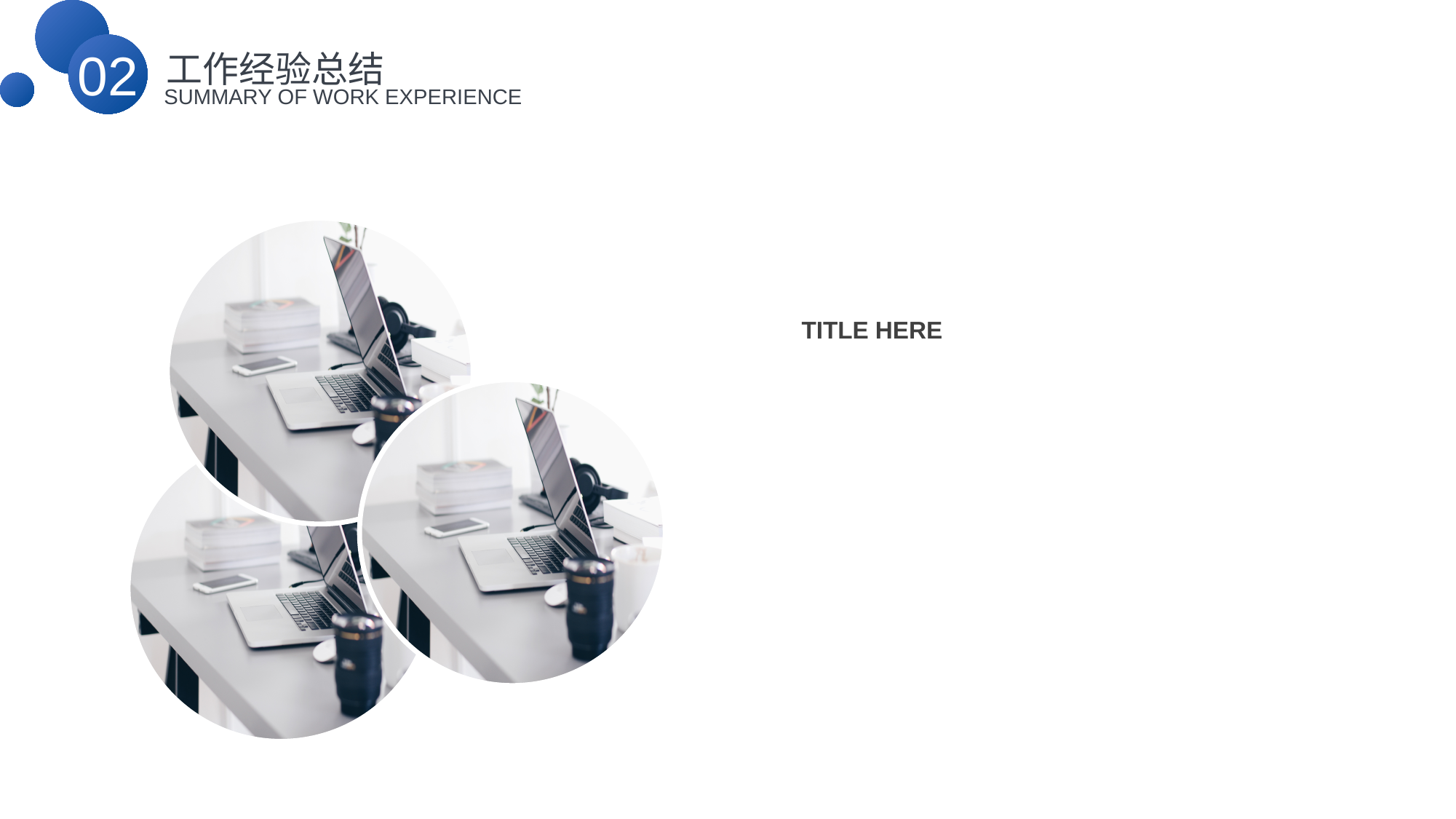

工作经验总结

02

 SUMMARY OF WORK EXPERIENCE

TITLE HERE